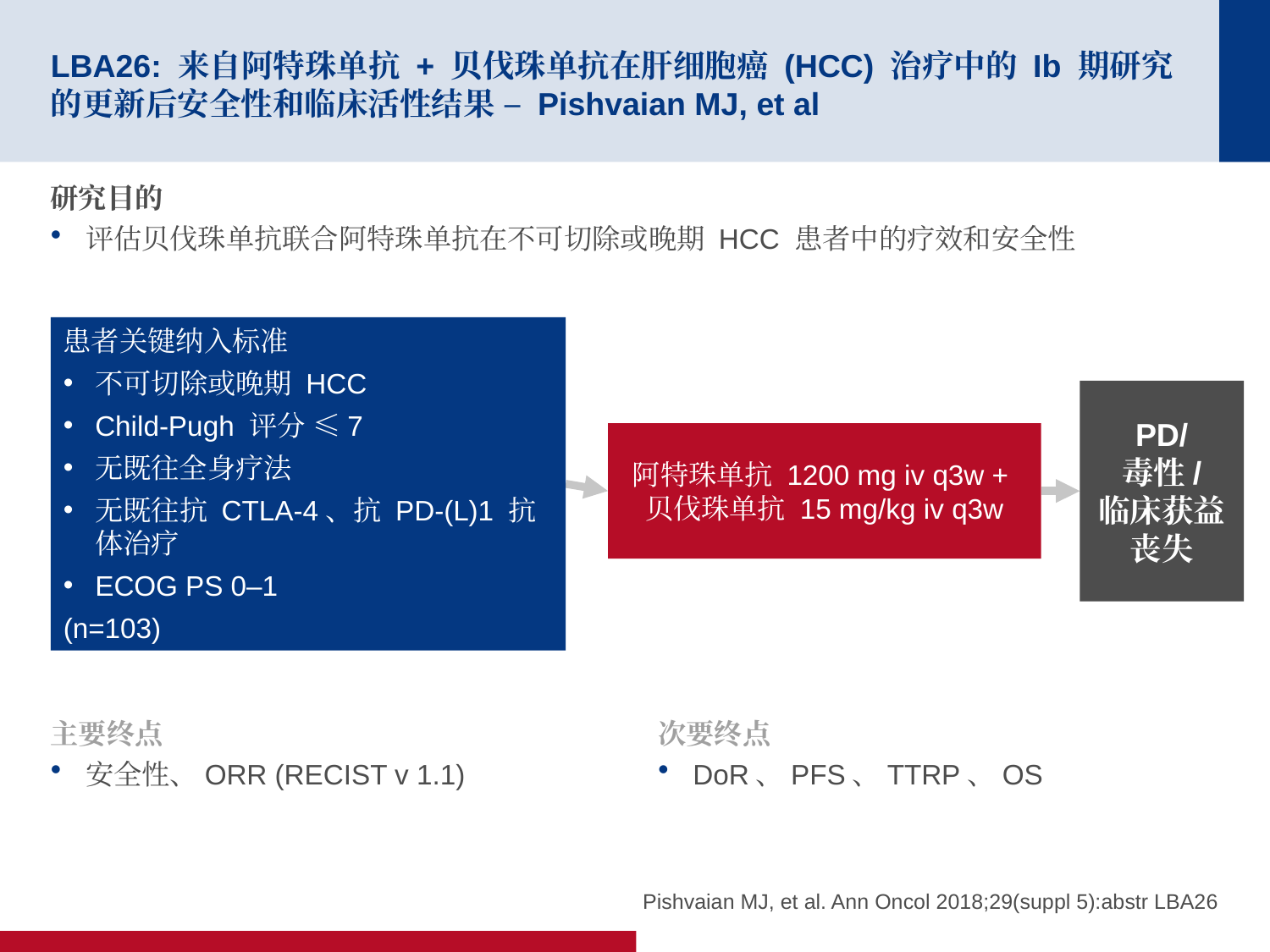

# LBA26: 来自阿特珠单抗 + 贝伐珠单抗在肝细胞癌 (HCC) 治疗中的 Ib 期研究的更新后安全性和临床活性结果 – Pishvaian MJ, et al
研究目的
评估贝伐珠单抗联合阿特珠单抗在不可切除或晚期 HCC 患者中的疗效和安全性
患者关键纳入标准
不可切除或晚期 HCC
Child-Pugh 评分 ≤7
无既往全身疗法
无既往抗 CTLA-4、抗 PD-(L)1 抗体治疗
ECOG PS 0–1
(n=103)
PD/
毒性/
临床获益丧失
阿特珠单抗 1200 mg iv q3w +
贝伐珠单抗 15 mg/kg iv q3w
主要终点
安全性、ORR (RECIST v 1.1)

次要终点
DoR、PFS、TTRP、OS
Pishvaian MJ, et al. Ann Oncol 2018;29(suppl 5):abstr LBA26